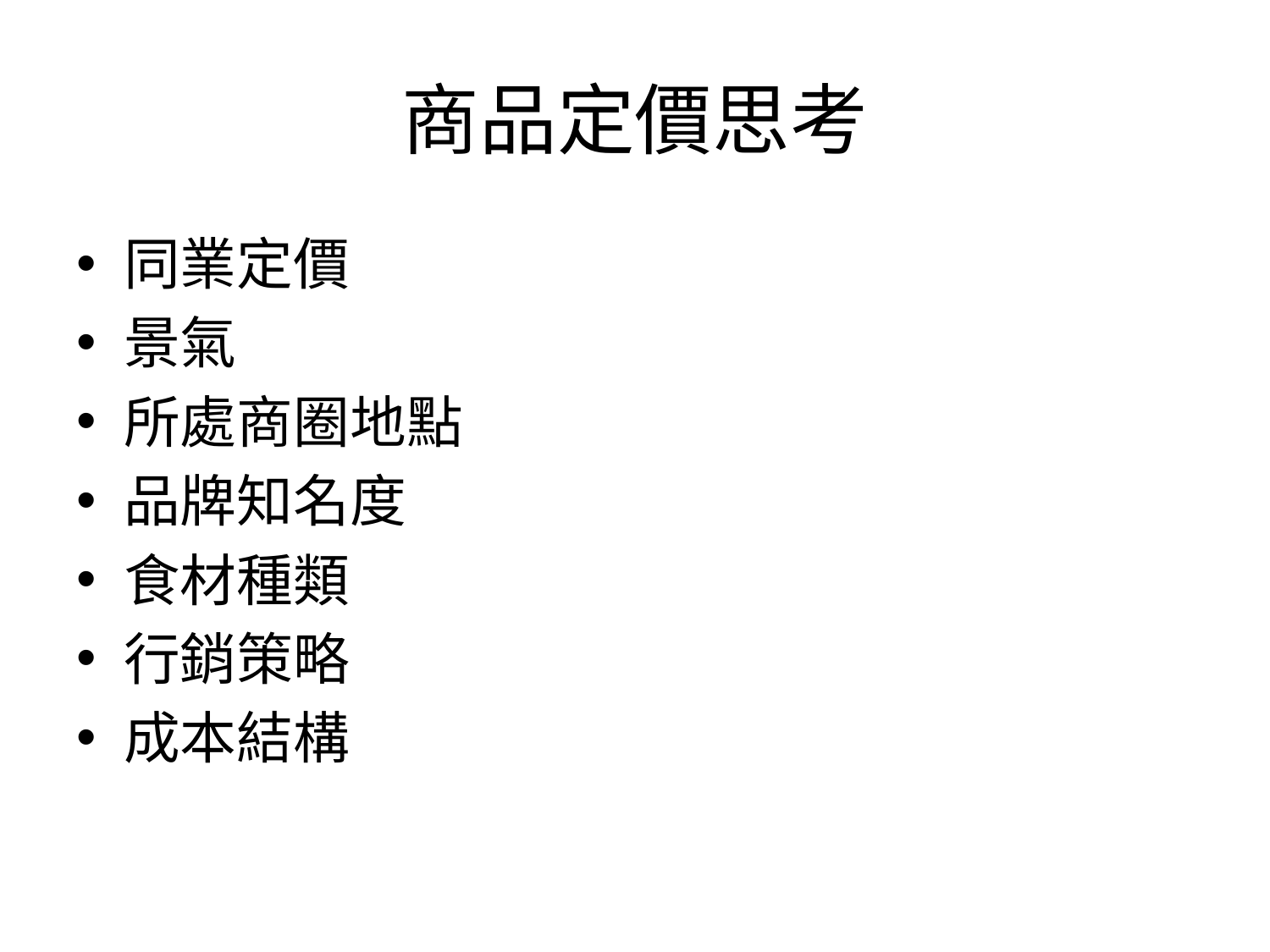

# 商品定價思考
同業定價
景氣
所處商圈地點
品牌知名度
食材種類
行銷策略
成本結構